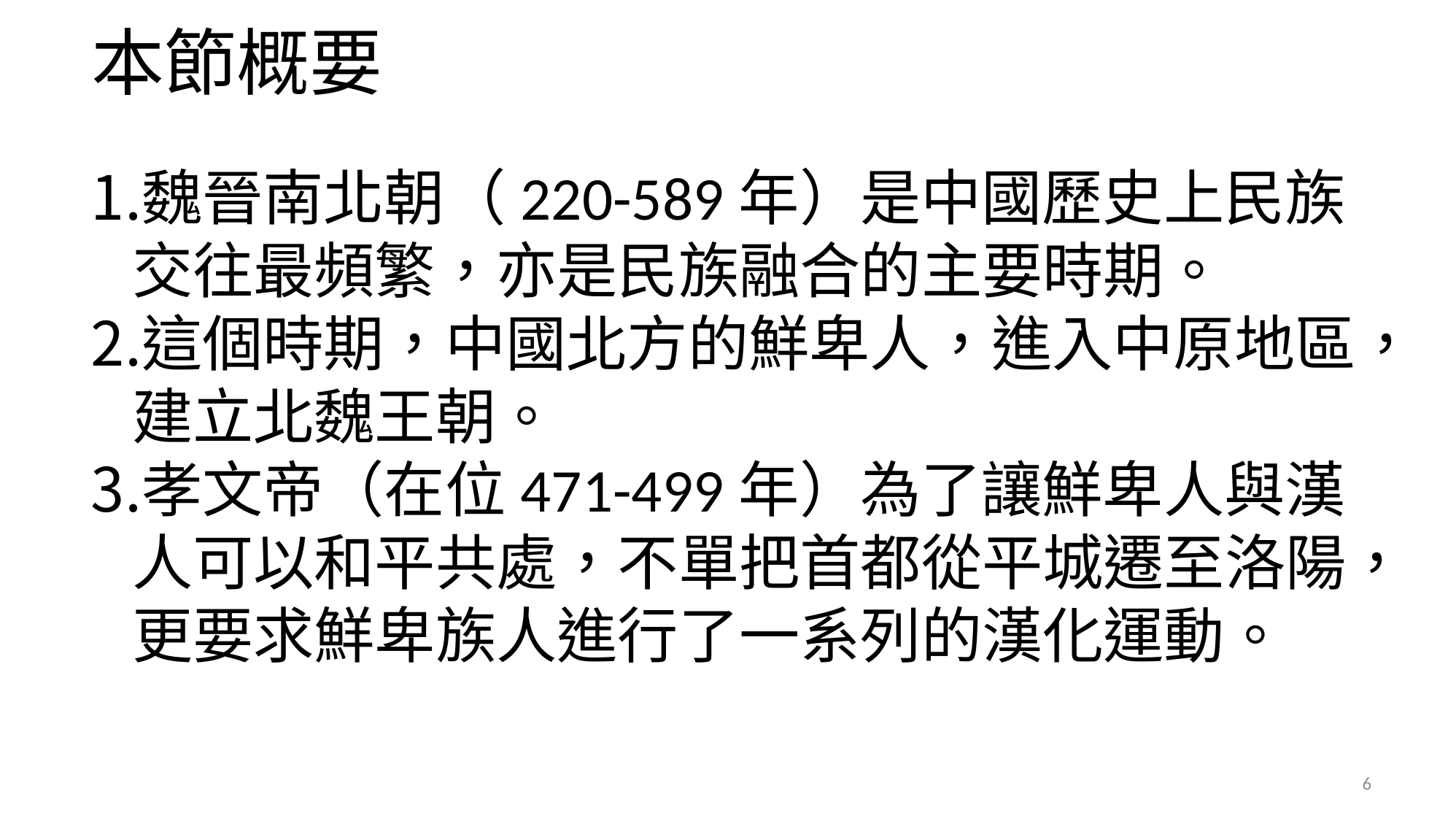

本節概要
魏晉南北朝（220-589年）是中國歷史上民族交往最頻繁，亦是民族融合的主要時期。
這個時期，中國北方的鮮卑人，進入中原地區，建立北魏王朝。
孝文帝（在位471-499年）為了讓鮮卑人與漢人可以和平共處，不單把首都從平城遷至洛陽，更要求鮮卑族人進行了一系列的漢化運動。

6